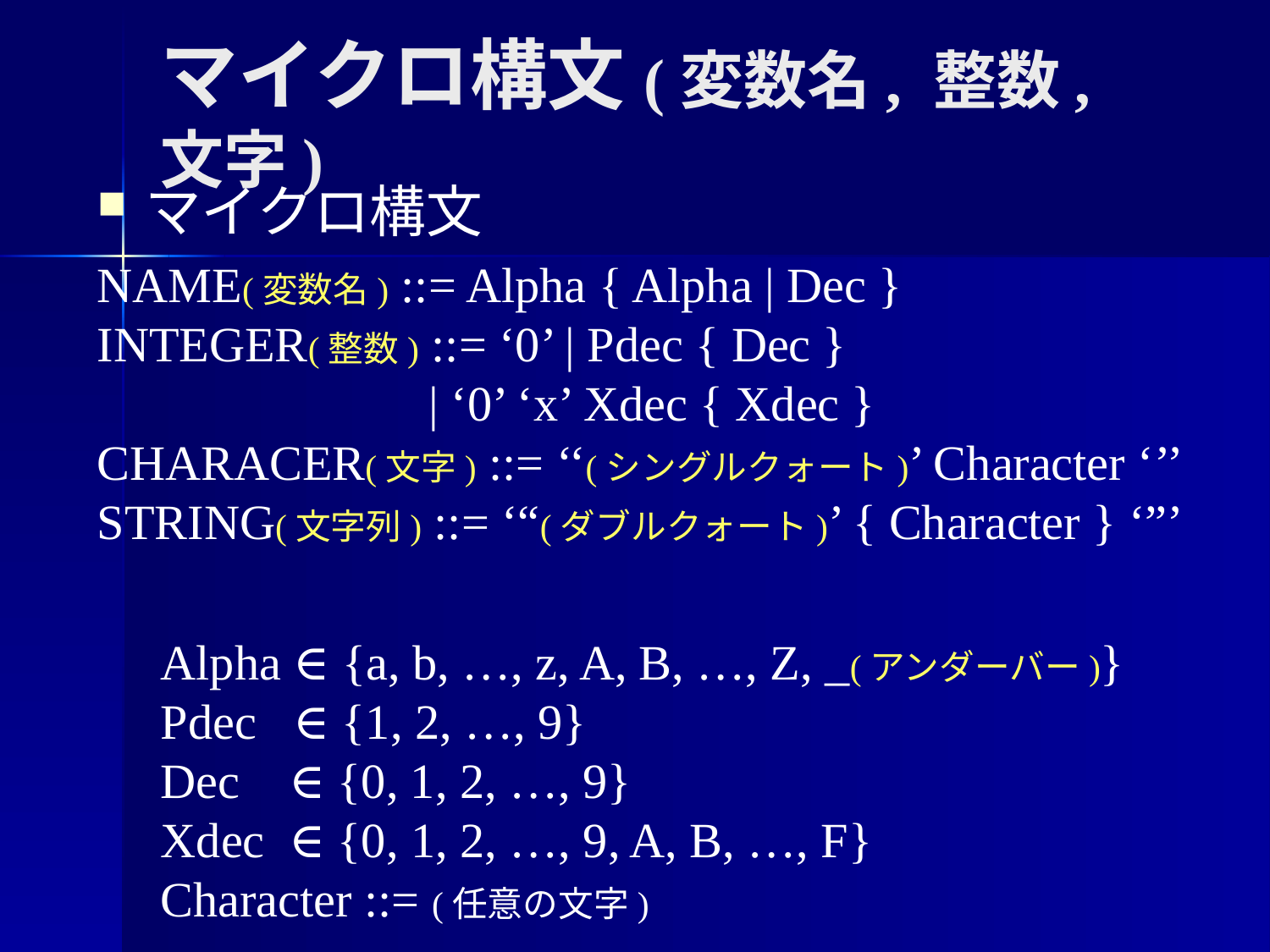

# マイクロ構文(変数名, 整数, 文字)
マイクロ構文
NAME(変数名) ::= Alpha { Alpha | Dec }
INTEGER(整数) ::= ‘0’ | Pdec { Dec }
                           | ‘0’ ‘x’ Xdec { Xdec }
CHARACER(文字) ::= ‘‘(シングルクォート)’ Character ‘’’
STRING(文字列) ::= ‘“(ダブルクォート)’ { Character } ‘”’

Alpha ∈ {a, b, …, z, A, B, …, Z, _(アンダーバー)}
Pdec   ∈ {1, 2, …, 9}
Dec    ∈ {0, 1, 2, …, 9}
Xdec  ∈ {0, 1, 2, …, 9, A, B, …, F}
Character ::= (任意の文字)